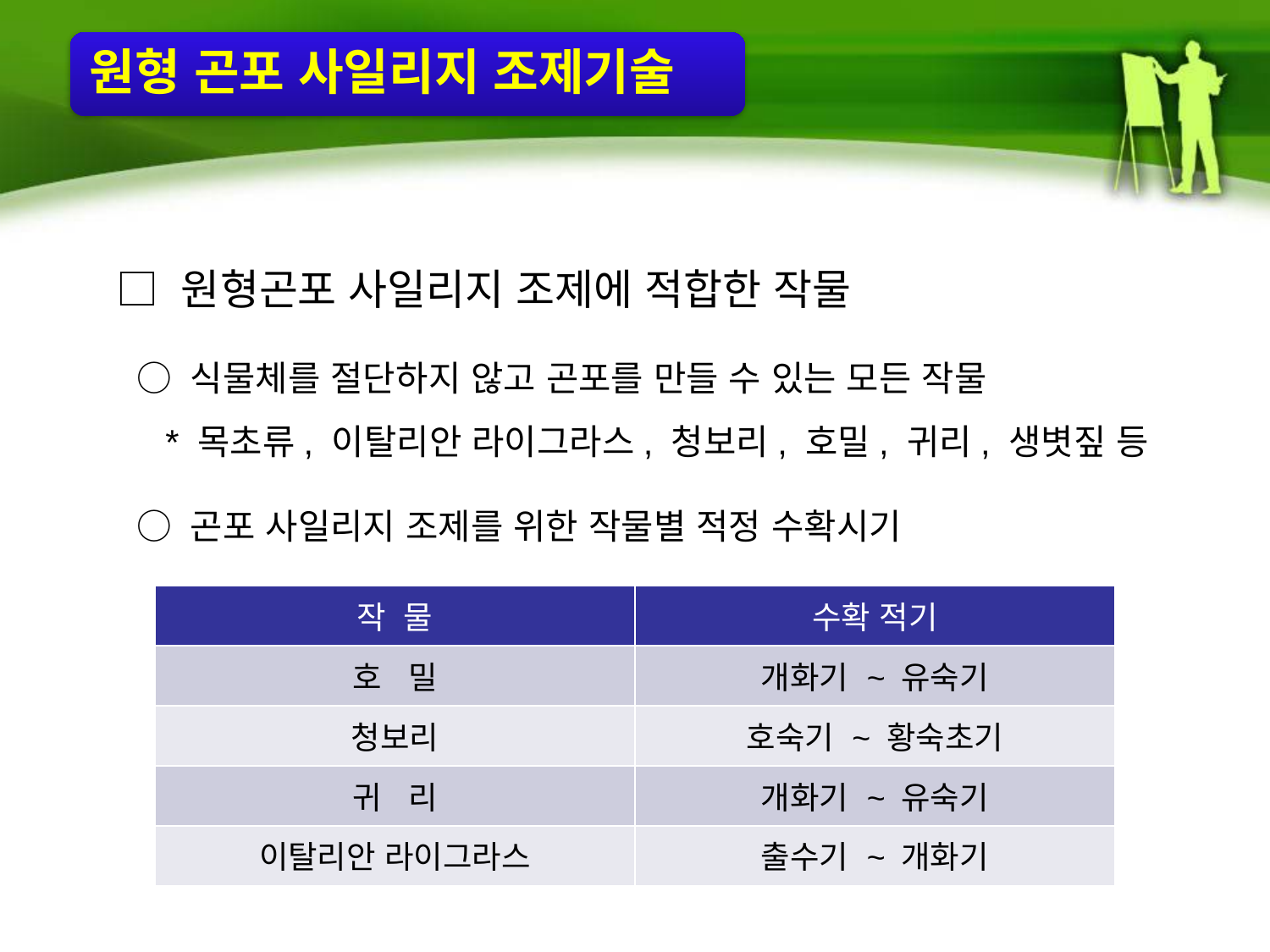

원형 곤포 사일리지 조제기술
□ 원형곤포 사일리지 조제에 적합한 작물
  ○ 식물체를 절단하지 않고 곤포를 만들 수 있는 모든 작물
     * 목초류, 이탈리안 라이그라스, 청보리, 호밀, 귀리, 생볏짚 등
  ○ 곤포 사일리지 조제를 위한 작물별 적정 수확시기
| 작 물 | 수확 적기 |
| --- | --- |
| 호 밀 | 개화기 ~ 유숙기 |
| 청보리 | 호숙기 ~ 황숙초기 |
| 귀 리 | 개화기 ~ 유숙기 |
| 이탈리안 라이그라스 | 출수기 ~ 개화기 |